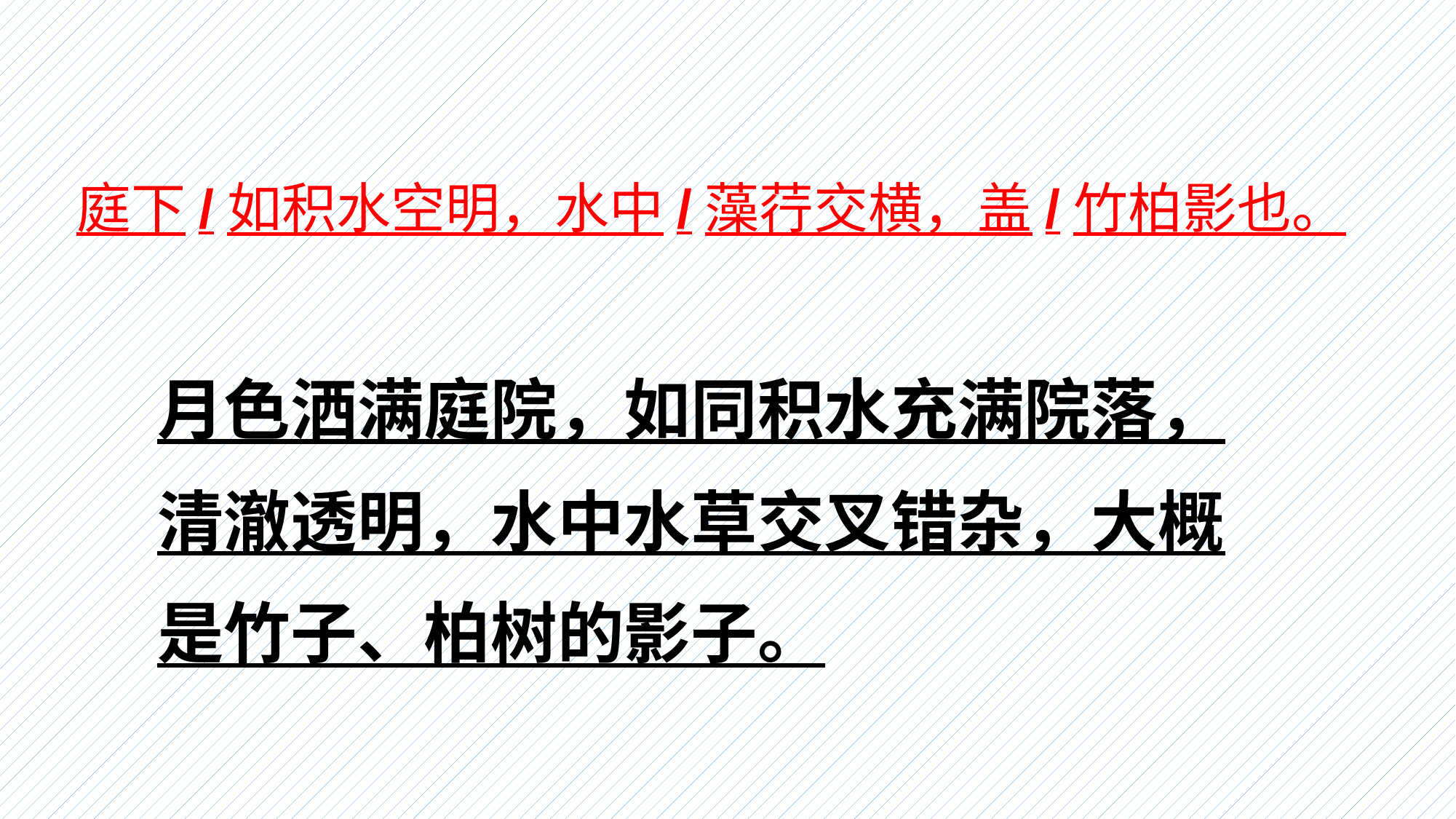

庭下/如积水空明，水中/藻荇交横，盖/竹柏影也。
月色洒满庭院，如同积水充满院落，清澈透明，水中水草交叉错杂，大概是竹子、柏树的影子。